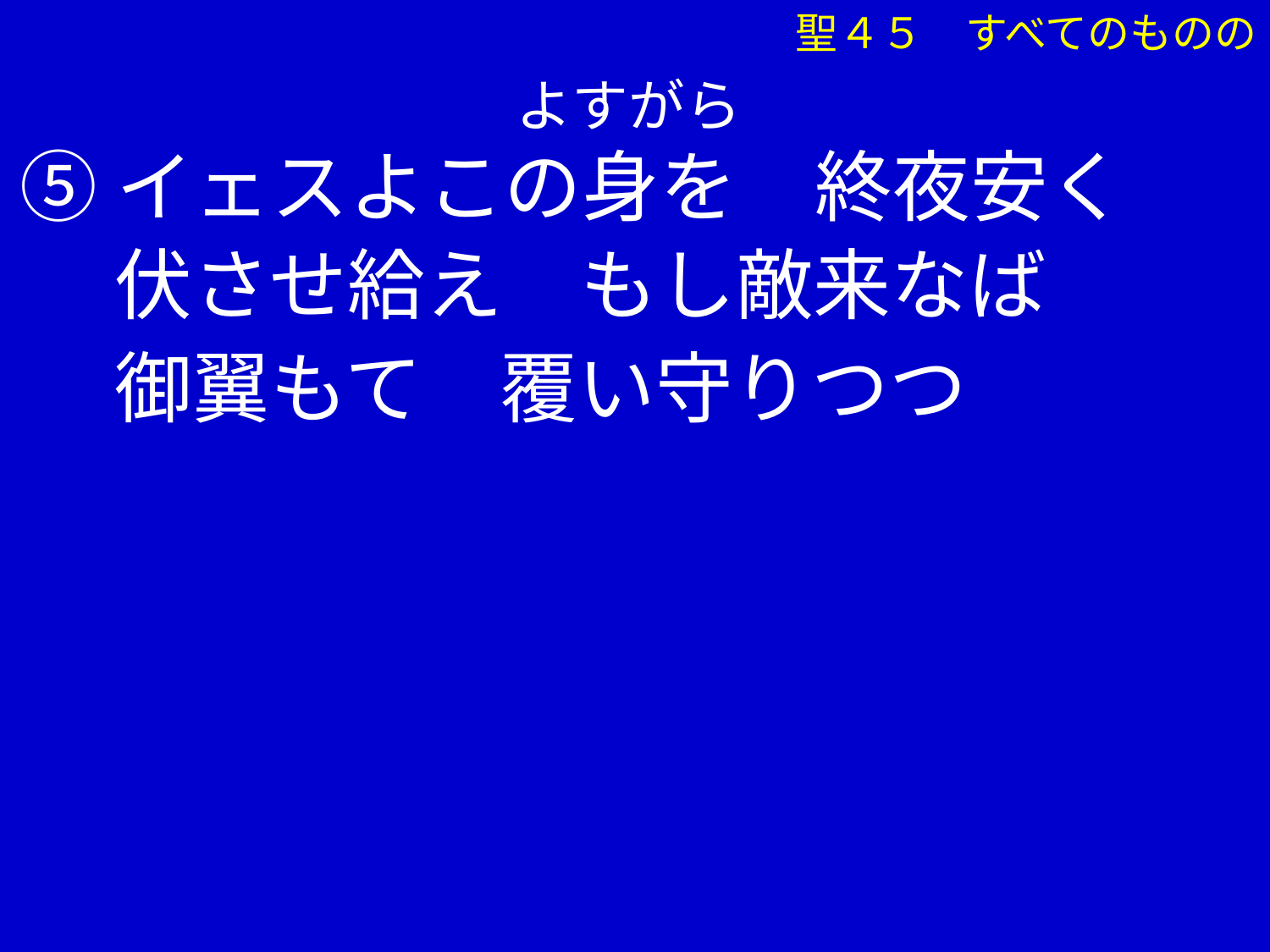

聖４５　すべてのものの
                                      よすがら
⑤イェスよこの身を　終夜安く
　 伏させ給え　もし敵来なば
　 御翼もて　覆い守りつつ